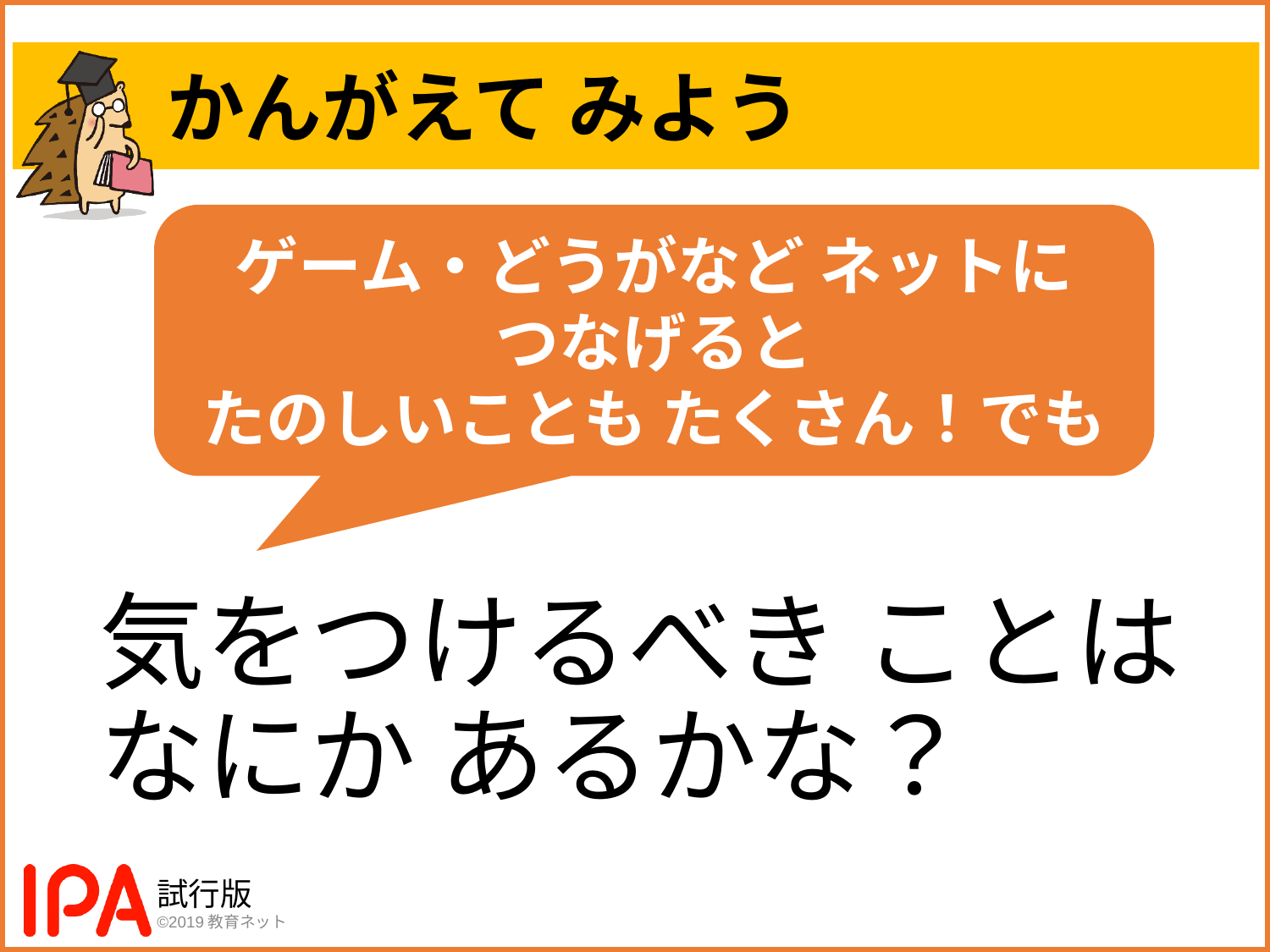

# かんがえて みよう
ゲーム・どうがなど ネットに
つなげると
たのしいことも たくさん！でも
気をつけるべき ことはなにか あるかな？